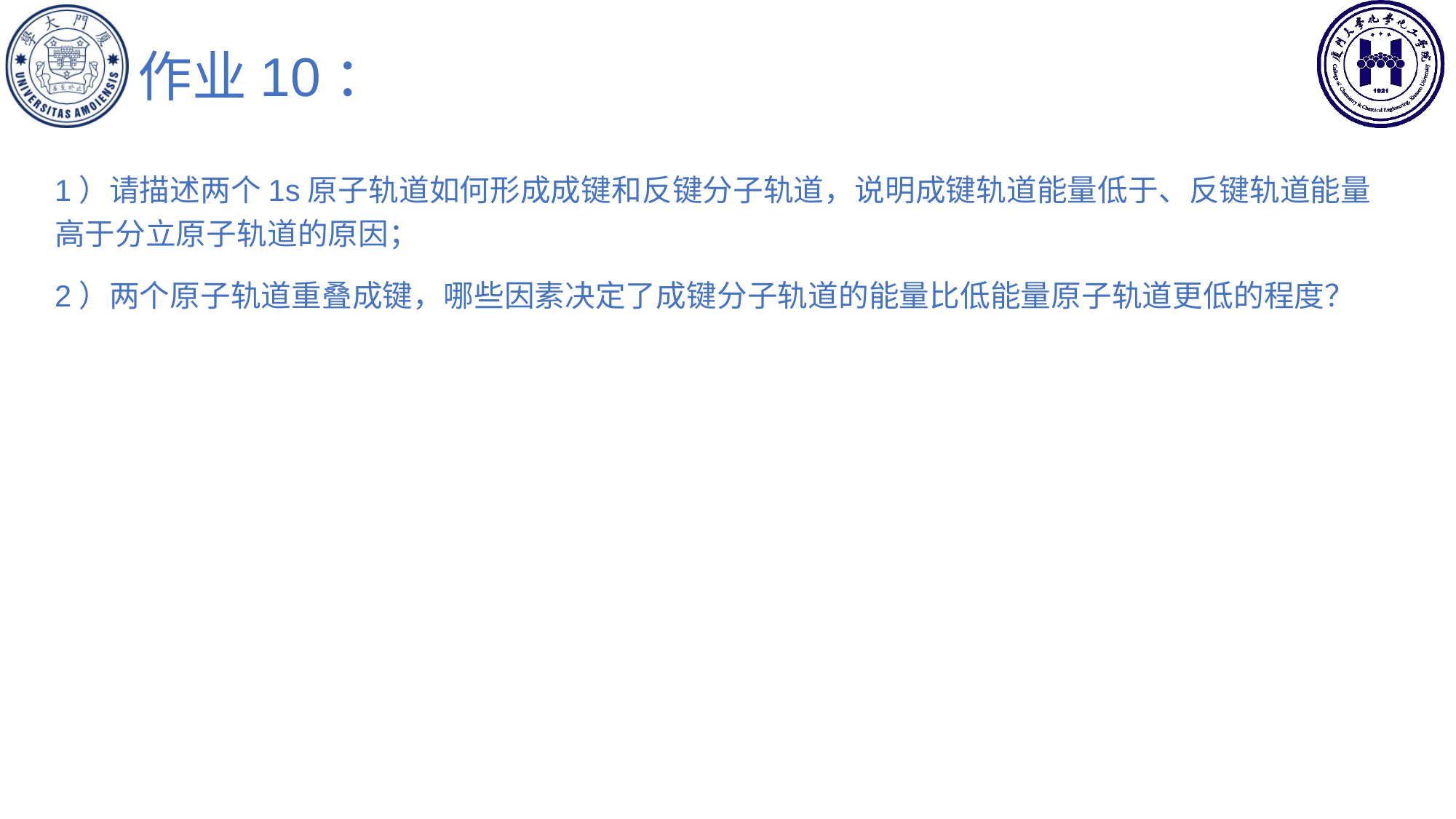

# 作业10：
1）请描述两个1s原子轨道如何形成成键和反键分子轨道，说明成键轨道能量低于、反键轨道能量高于分立原子轨道的原因；
2）两个原子轨道重叠成键，哪些因素决定了成键分子轨道的能量比低能量原子轨道更低的程度？